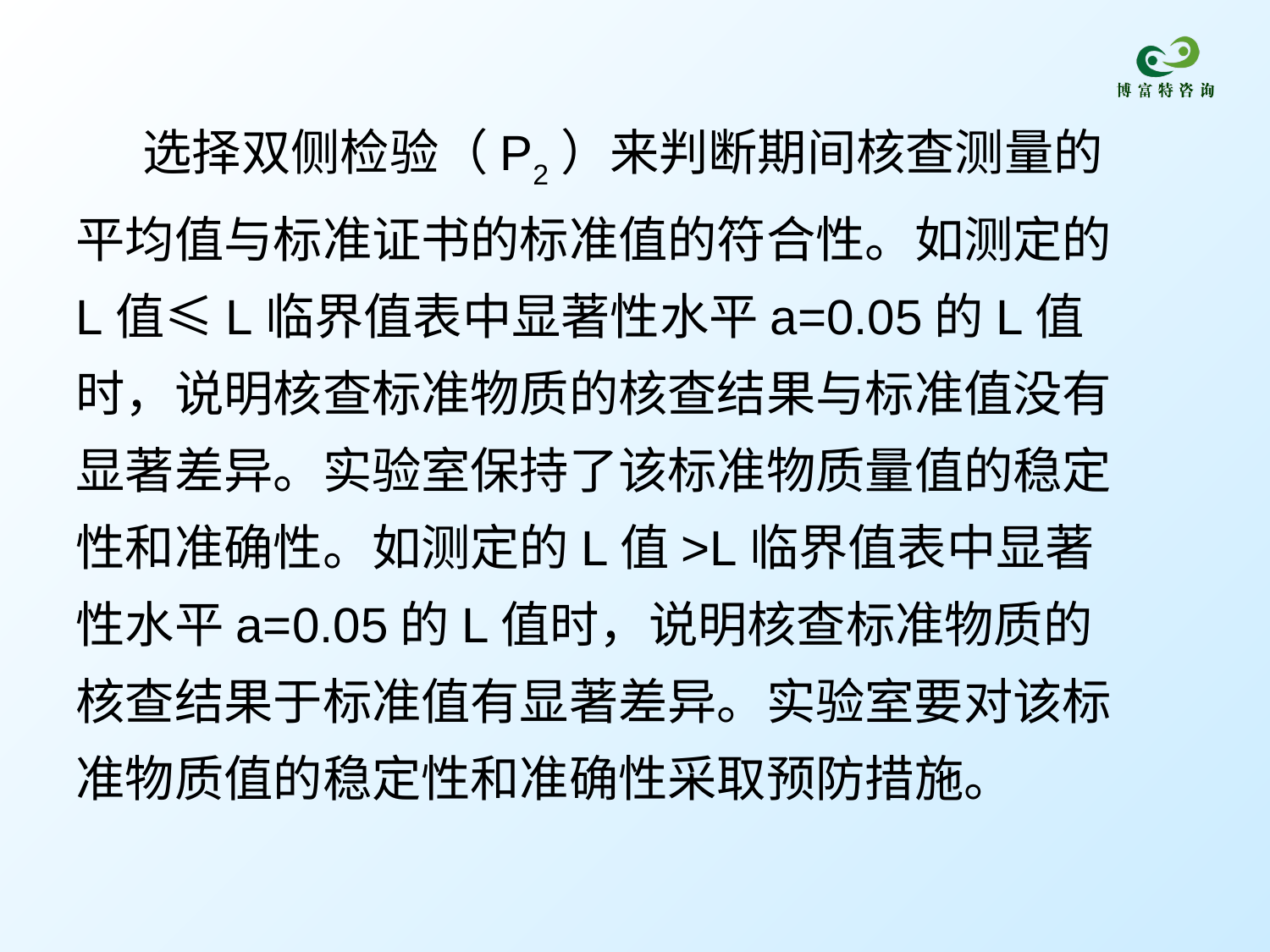

选择双侧检验（P2）来判断期间核查测量的平均值与标准证书的标准值的符合性。如测定的L值≤L临界值表中显著性水平a=0.05的L值时，说明核查标准物质的核查结果与标准值没有显著差异。实验室保持了该标准物质量值的稳定性和准确性。如测定的L值>L临界值表中显著性水平a=0.05的L值时，说明核查标准物质的核查结果于标准值有显著差异。实验室要对该标准物质值的稳定性和准确性采取预防措施。